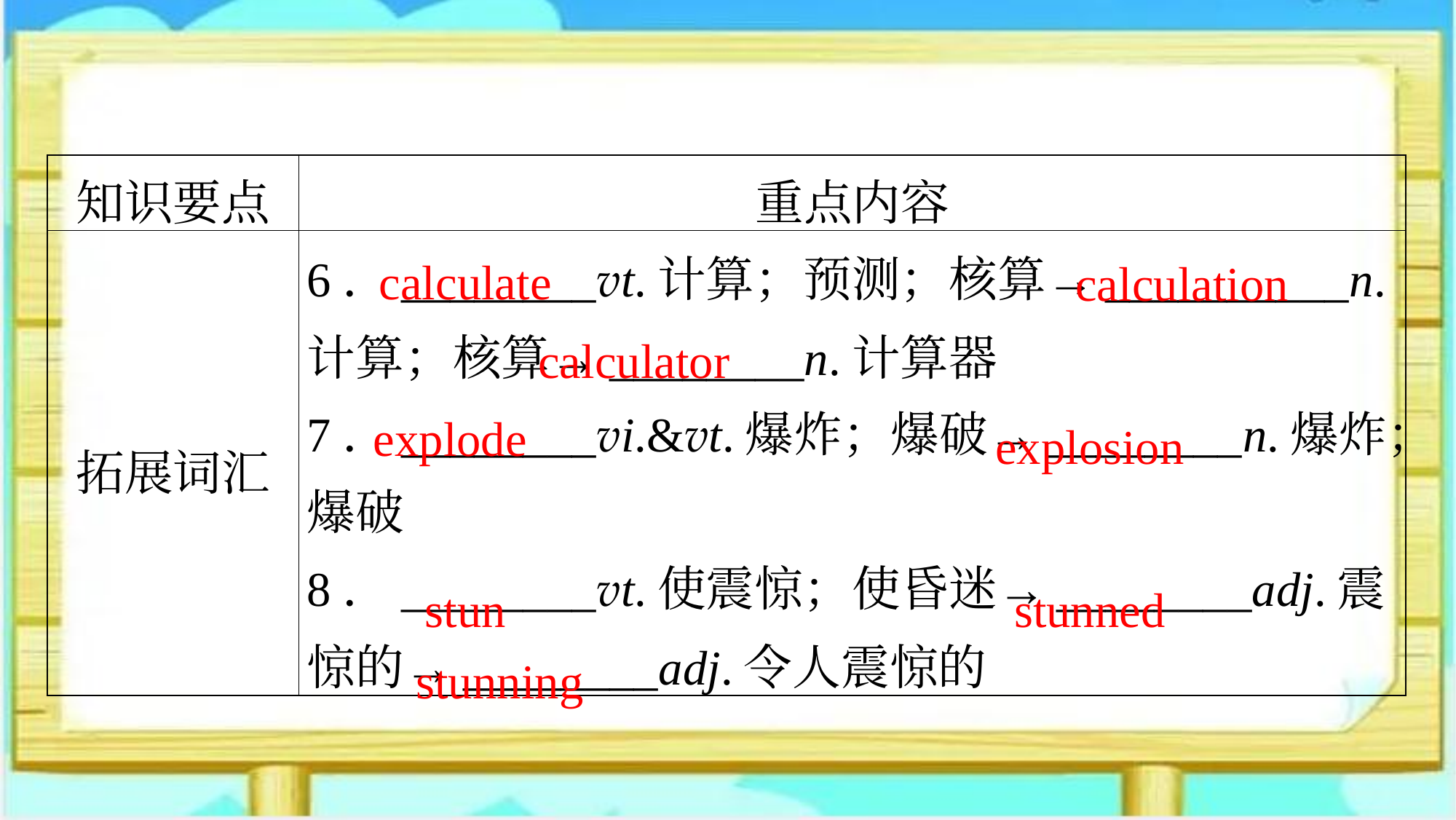

| 知识要点 | 重点内容 |
| --- | --- |
| 拓展词汇 | 6．\_\_\_\_\_\_\_\_vt.计算；预测；核算→\_\_\_\_\_\_\_\_\_\_n.计算；核算→\_\_\_\_\_\_\_\_n.计算器 7．\_\_\_\_\_\_\_\_vi.&vt.爆炸；爆破→\_\_\_\_\_\_\_\_n.爆炸；爆破 8．\_\_\_\_\_\_\_\_vt.使震惊；使昏迷→\_\_\_\_\_\_\_\_adj.震惊的→\_\_\_\_\_\_\_\_adj.令人震惊的 |
calculate
calculation
calculator
explode
explosion
stun
stunned
stunning